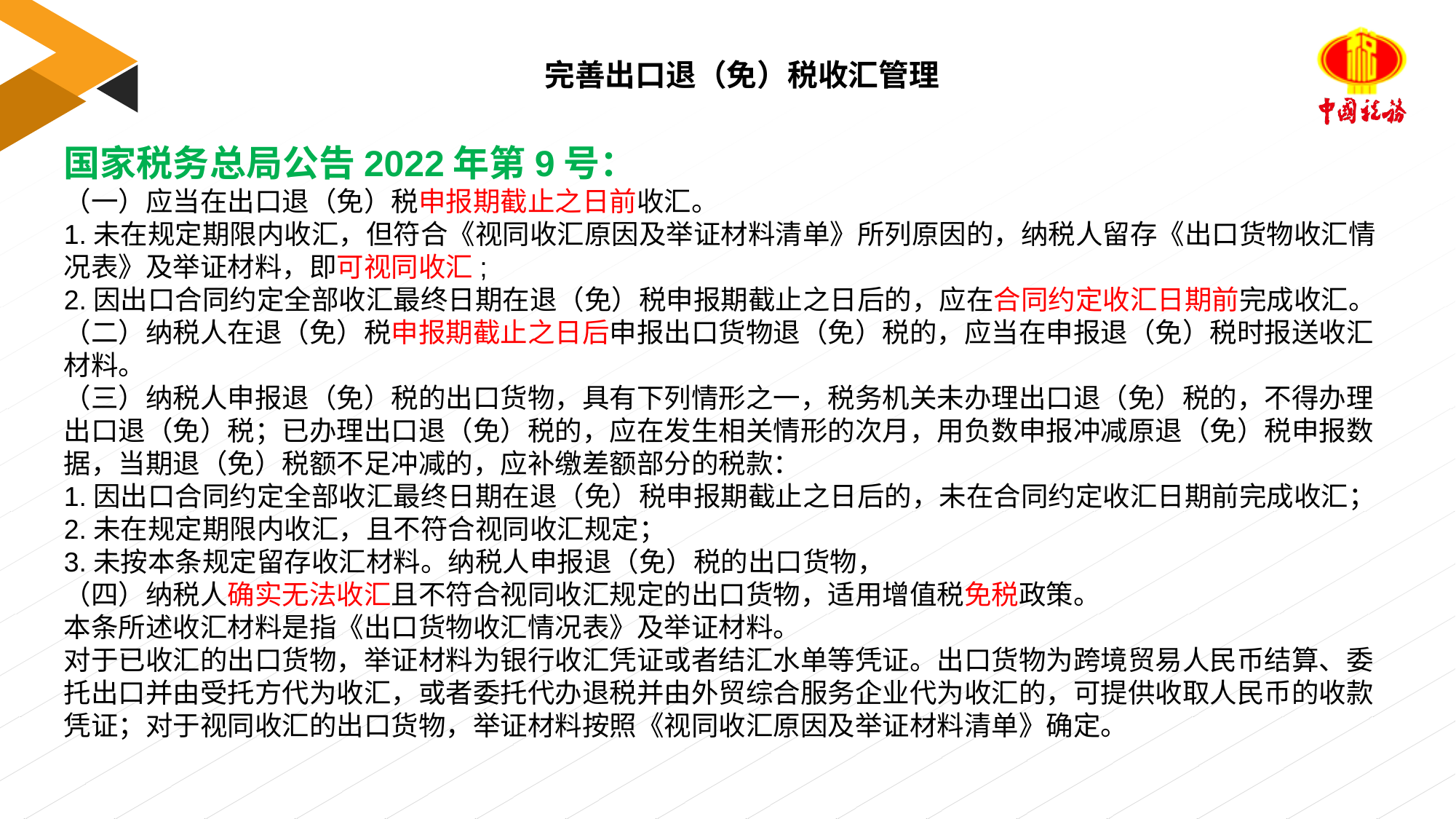

完善出口退（免）税收汇管理

国家税务总局公告2022年第9号：
（一）应当在出口退（免）税申报期截止之日前收汇。
1.未在规定期限内收汇，但符合《视同收汇原因及举证材料清单》所列原因的，纳税人留存《出口货物收汇情况表》及举证材料，即可视同收汇;
2.因出口合同约定全部收汇最终日期在退（免）税申报期截止之日后的，应在合同约定收汇日期前完成收汇。
（二）纳税人在退（免）税申报期截止之日后申报出口货物退（免）税的，应当在申报退（免）税时报送收汇材料。
（三）纳税人申报退（免）税的出口货物，具有下列情形之一，税务机关未办理出口退（免）税的，不得办理出口退（免）税；已办理出口退（免）税的，应在发生相关情形的次月，用负数申报冲减原退（免）税申报数据，当期退（免）税额不足冲减的，应补缴差额部分的税款：
1.因出口合同约定全部收汇最终日期在退（免）税申报期截止之日后的，未在合同约定收汇日期前完成收汇；
2.未在规定期限内收汇，且不符合视同收汇规定；
3.未按本条规定留存收汇材料。纳税人申报退（免）税的出口货物，
（四）纳税人确实无法收汇且不符合视同收汇规定的出口货物，适用增值税免税政策。
本条所述收汇材料是指《出口货物收汇情况表》及举证材料。
对于已收汇的出口货物，举证材料为银行收汇凭证或者结汇水单等凭证。出口货物为跨境贸易人民币结算、委托出口并由受托方代为收汇，或者委托代办退税并由外贸综合服务企业代为收汇的，可提供收取人民币的收款凭证；对于视同收汇的出口货物，举证材料按照《视同收汇原因及举证材料清单》确定。